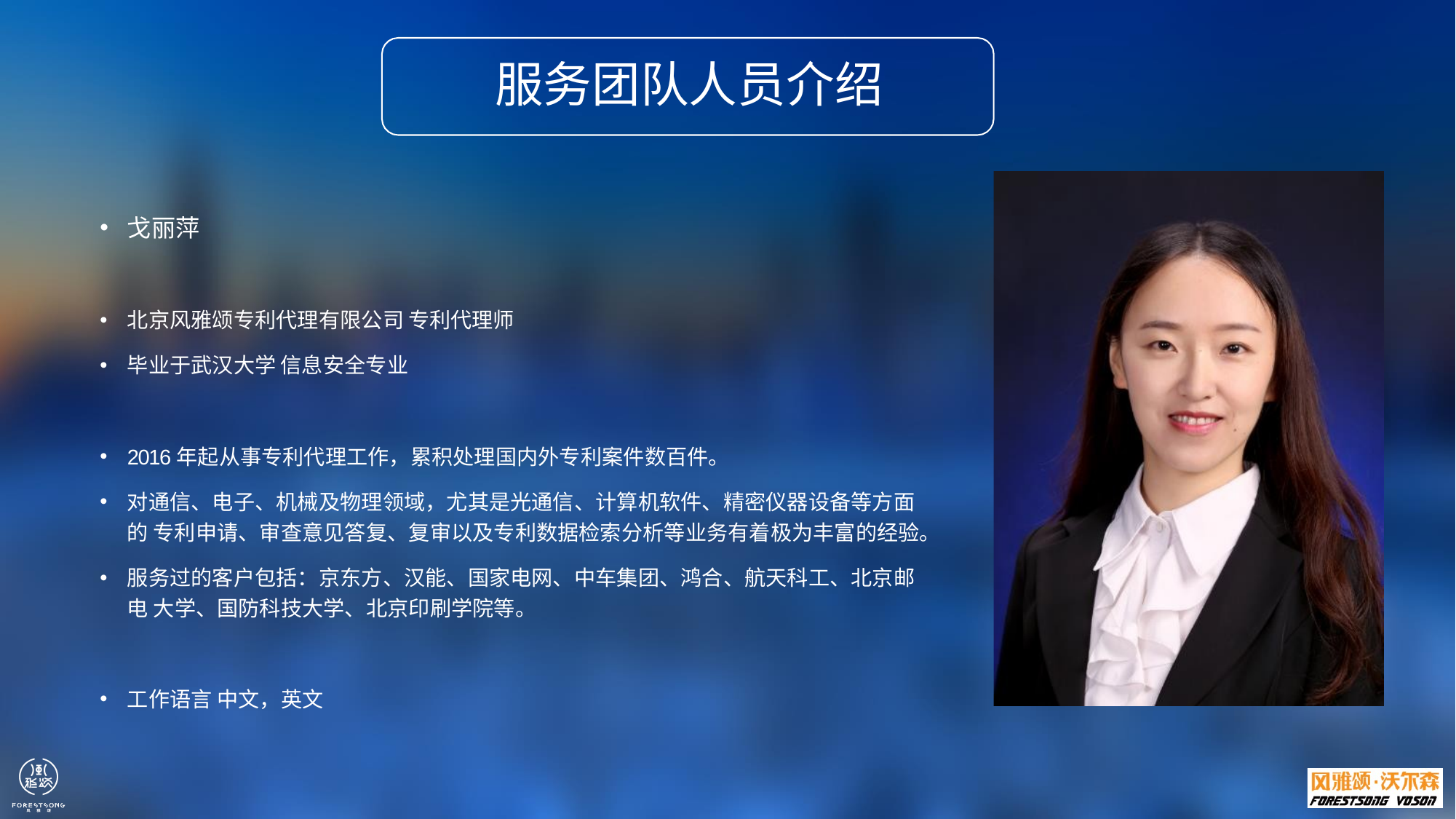

# 服务团队人员介绍

戈丽萍
北京风雅颂专利代理有限公司专利代理师
毕业于武汉大学信息安全专业
2016年起从事专利代理工作，累积处理国内外专利案件数百件。
对通信、电子、机械及物理领域，尤其是光通信、计算机软件、精密仪器设备等方面的 专利申请、审查意见答复、复审以及专利数据检索分析等业务有着极为丰富的经验。
服务过的客户包括：京东方、汉能、国家电网、中车集团、鸿合、航天科工、北京邮电 大学、国防科技大学、北京印刷学院等。
工作语言中文，英文